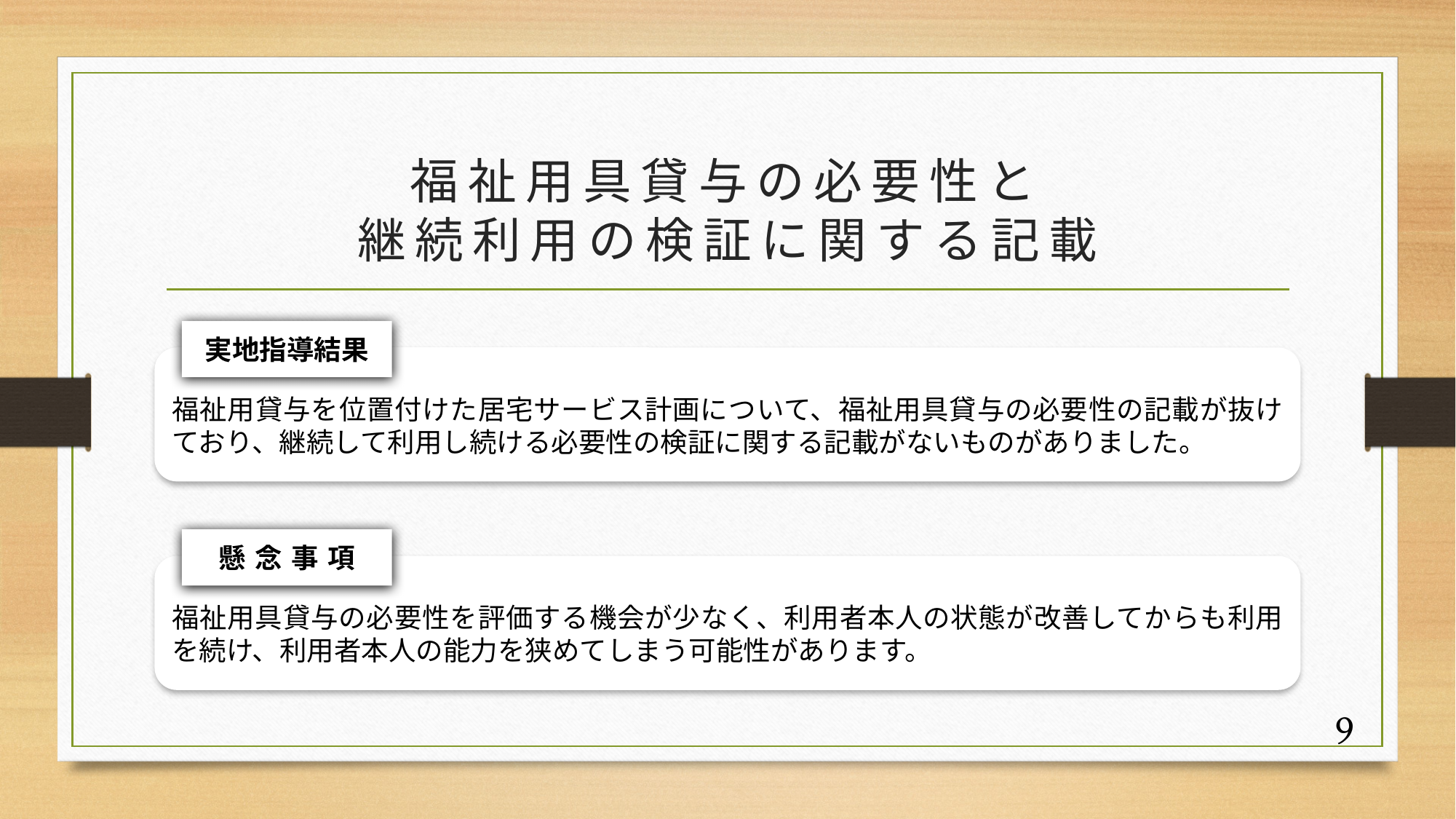

# 福祉用具貸与の必要性と 継続利用の検証に関する記載
実地指導結果

福祉用貸与を位置付けた居宅サービス計画について、福祉用具貸与の必要性の記載が抜けており、継続して利用し続ける必要性の検証に関する記載がないものがありました。
懸念事項

福祉用具貸与の必要性を評価する機会が少なく、利用者本人の状態が改善してからも利用を続け、利用者本人の能力を狭めてしまう可能性があります。
9